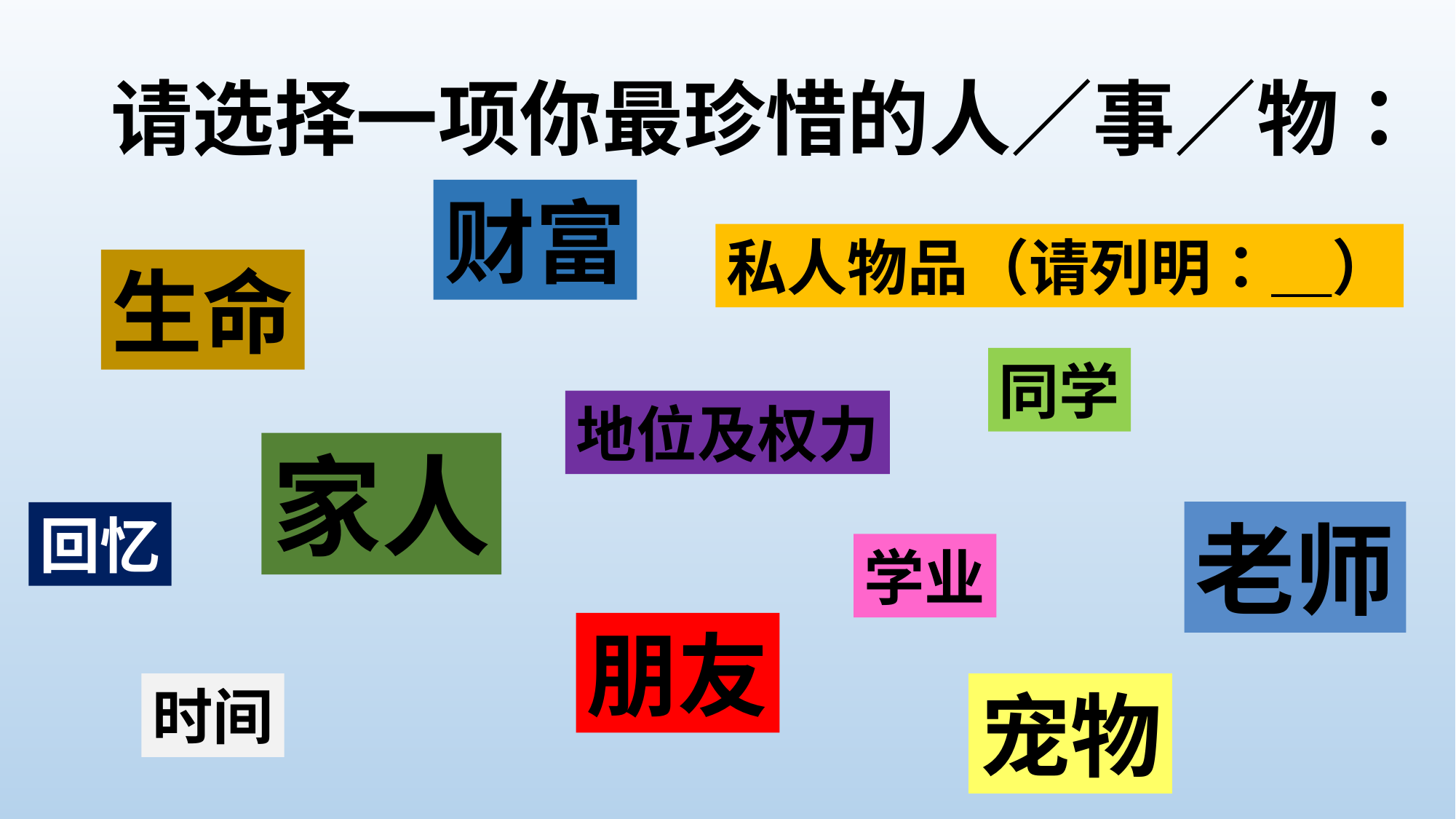

# 请选择一项你最珍惜的人／事／物：
财富
私人物品（请列明：＿）
生命
同学
地位及权力
家人
老师
回忆
学业
朋友
宠物
时间